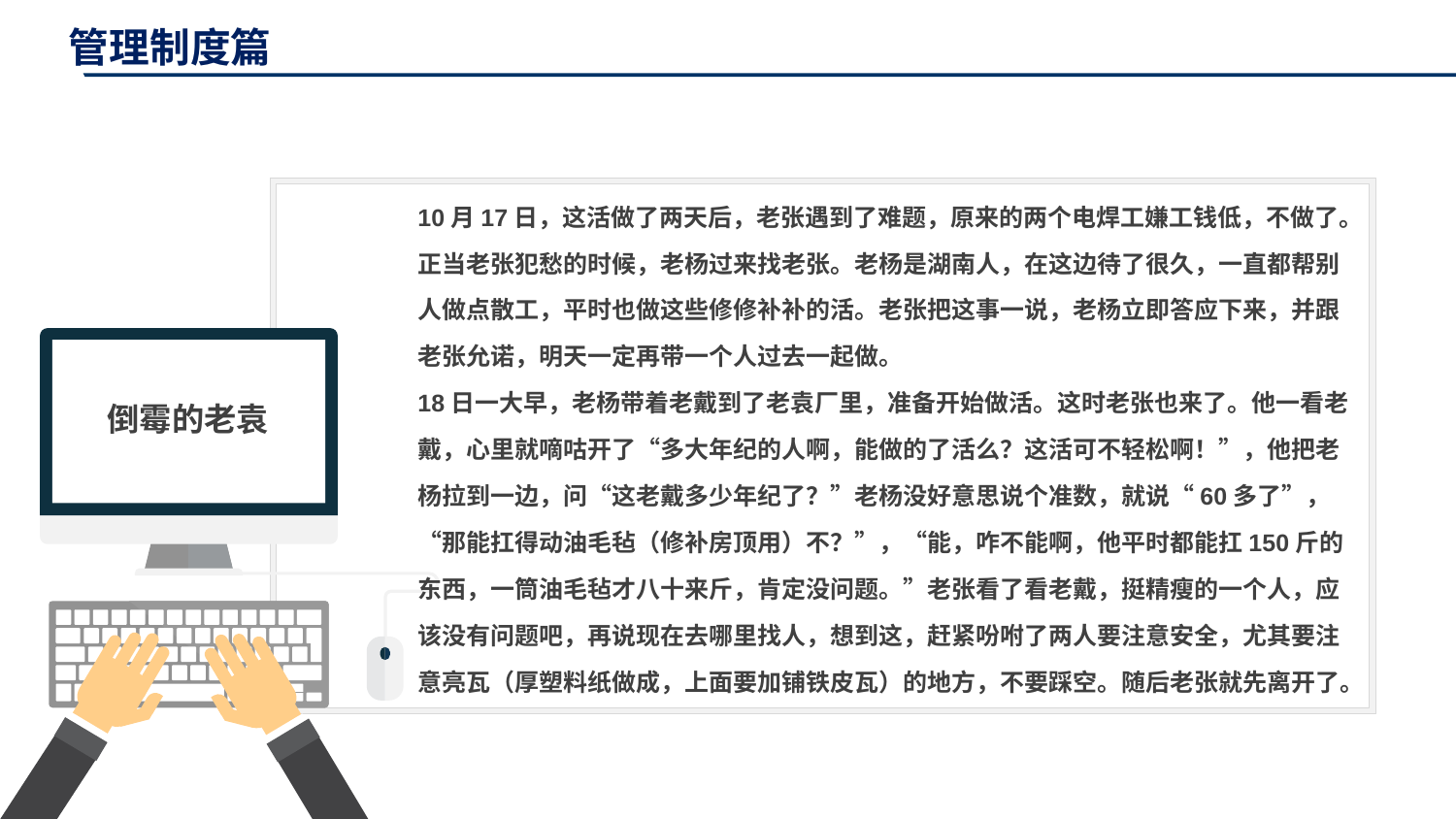

管理制度篇

10月17日，这活做了两天后，老张遇到了难题，原来的两个电焊工嫌工钱低，不做了。正当老张犯愁的时候，老杨过来找老张。老杨是湖南人，在这边待了很久，一直都帮别人做点散工，平时也做这些修修补补的活。老张把这事一说，老杨立即答应下来，并跟老张允诺，明天一定再带一个人过去一起做。
18日一大早，老杨带着老戴到了老袁厂里，准备开始做活。这时老张也来了。他一看老戴，心里就嘀咕开了“多大年纪的人啊，能做的了活么？这活可不轻松啊！”，他把老杨拉到一边，问“这老戴多少年纪了？”老杨没好意思说个准数，就说“60多了”，“那能扛得动油毛毡（修补房顶用）不？”，“能，咋不能啊，他平时都能扛150斤的东西，一筒油毛毡才八十来斤，肯定没问题。”老张看了看老戴，挺精瘦的一个人，应该没有问题吧，再说现在去哪里找人，想到这，赶紧吩咐了两人要注意安全，尤其要注意亮瓦（厚塑料纸做成，上面要加铺铁皮瓦）的地方，不要踩空。随后老张就先离开了。

倒霉的老袁